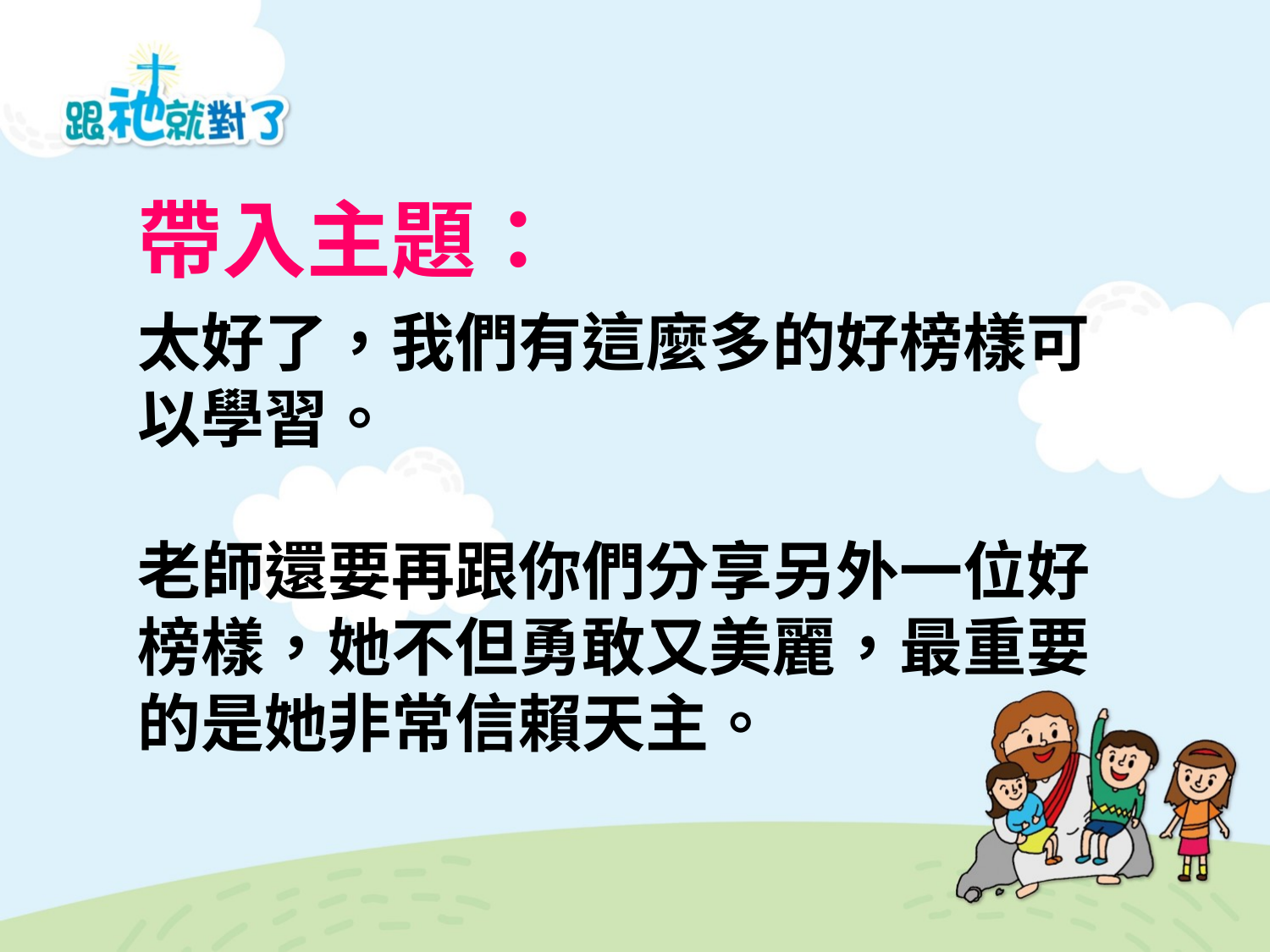

帶入主題：
太好了，我們有這麼多的好榜樣可以學習。

老師還要再跟你們分享另外一位好榜樣，她不但勇敢又美麗，最重要的是她非常信賴天主。